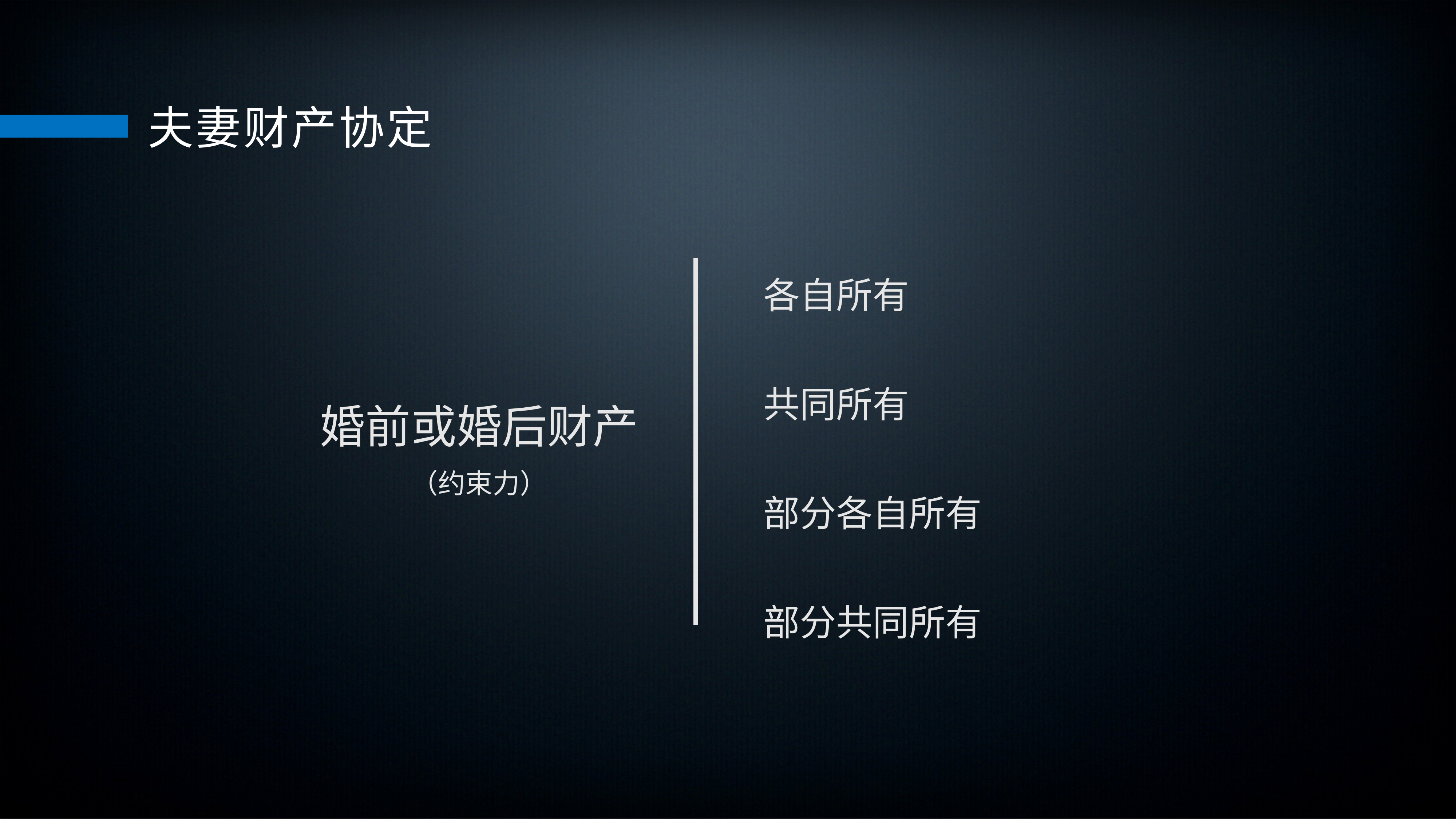

夫妻财产协定

各自所有
共同所有
部分各自所有
部分共同所有

婚前或婚后财产
（约束力）